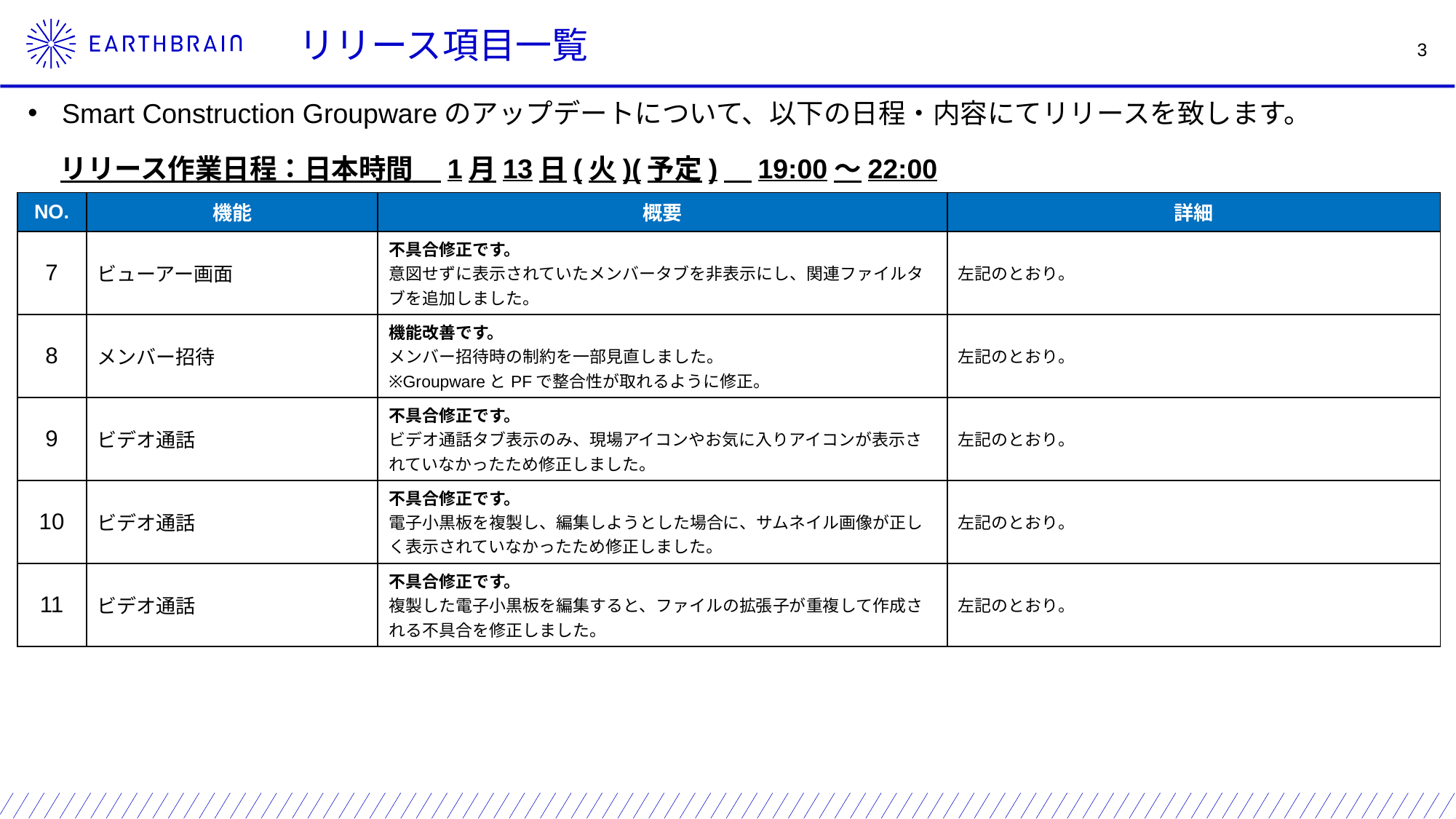

リリース項目一覧
Smart Construction Groupwareのアップデートについて、以下の日程・内容にてリリースを致します。
リリース作業日程：日本時間　1月13日(火)(予定)　19:00～22:00
| NO. | 機能 | 概要 | 詳細 |
| --- | --- | --- | --- |
| 7 | ビューアー画面 | 不具合修正です。 意図せずに表示されていたメンバータブを非表示にし、関連ファイルタブを追加しました。 | 左記のとおり。 |
| 8 | メンバー招待 | 機能改善です。 メンバー招待時の制約を一部見直しました。 ※GroupwareとPFで整合性が取れるように修正。 | 左記のとおり。 |
| 9 | ビデオ通話 | 不具合修正です。 ビデオ通話タブ表示のみ、現場アイコンやお気に入りアイコンが表示されていなかったため修正しました。 | 左記のとおり。 |
| 10 | ビデオ通話 | 不具合修正です。 電子小黒板を複製し、編集しようとした場合に、サムネイル画像が正しく表示されていなかったため修正しました。 | 左記のとおり。 |
| 11 | ビデオ通話 | 不具合修正です。 複製した電子小黒板を編集すると、ファイルの拡張子が重複して作成される不具合を修正しました。 | 左記のとおり。 |